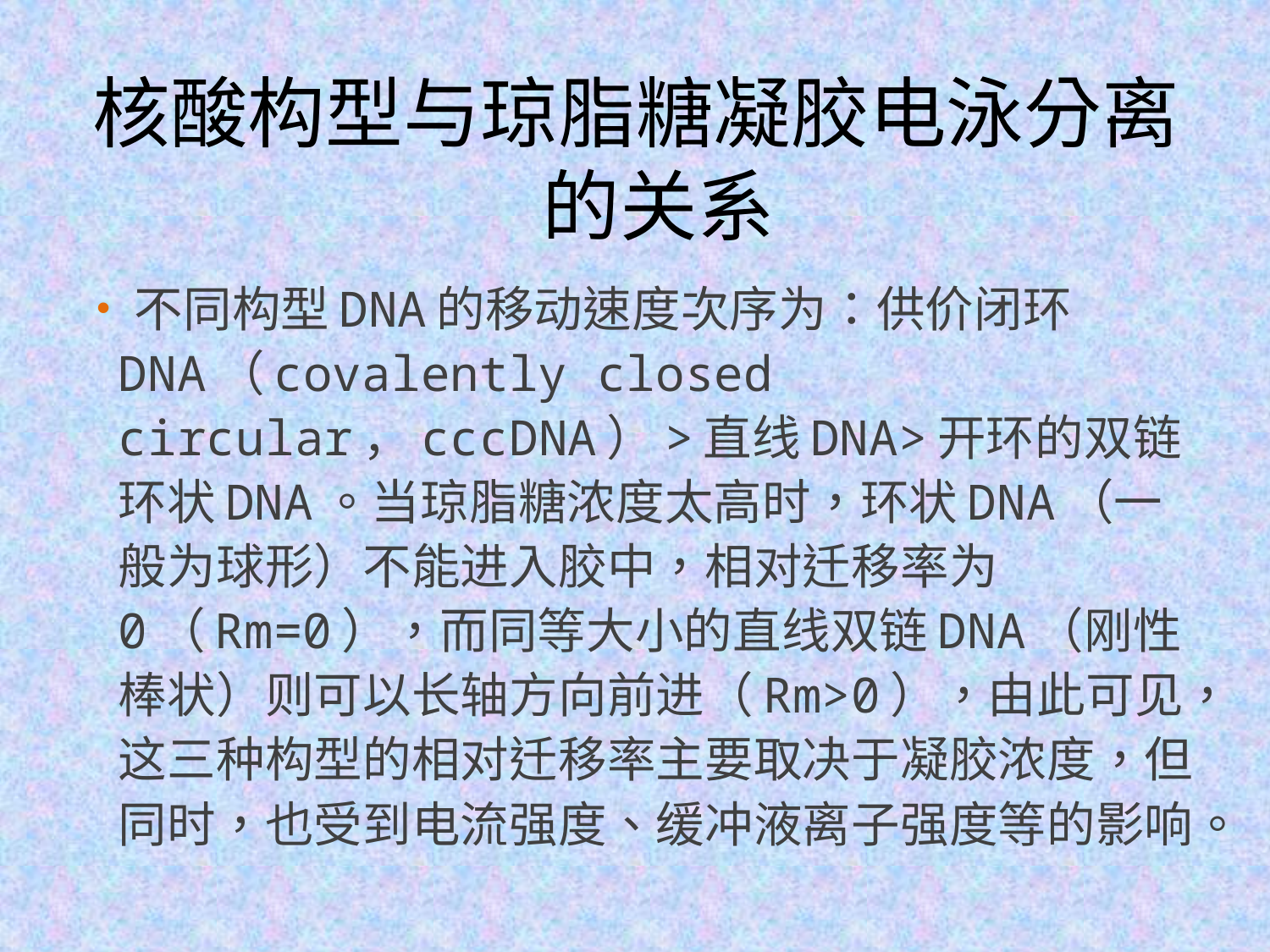

# 核酸构型与琼脂糖凝胶电泳分离的关系
 不同构型DNA的移动速度次序为：供价闭环DNA（covalently closed circular，cccDNA）>直线DNA>开环的双链环状DNA。当琼脂糖浓度太高时，环状DNA（一般为球形）不能进入胶中，相对迁移率为0（Rm=0），而同等大小的直线双链DNA（刚性棒状）则可以长轴方向前进（Rm>0），由此可见，这三种构型的相对迁移率主要取决于凝胶浓度，但同时，也受到电流强度、缓冲液离子强度等的影响。